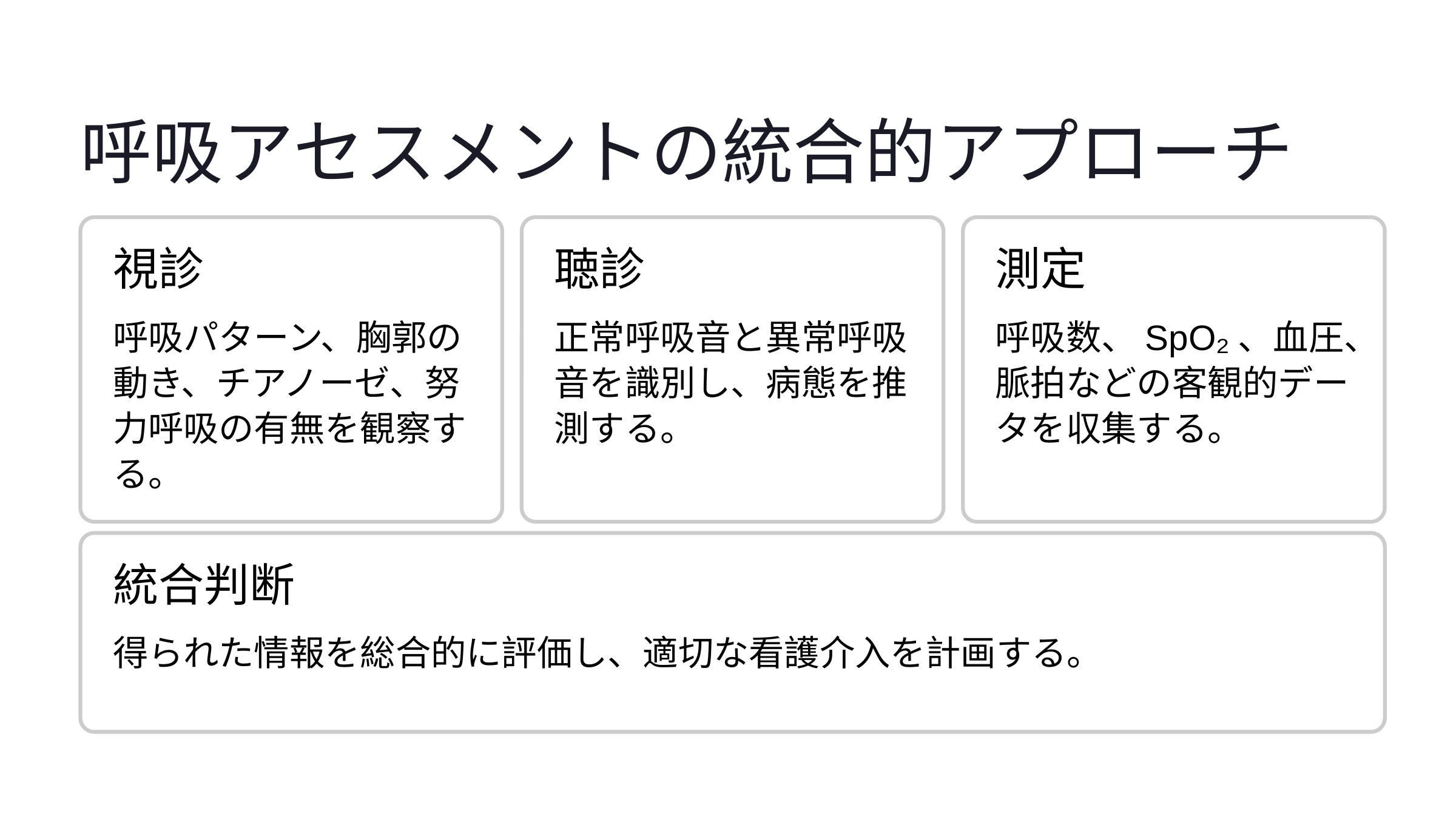

呼吸アセスメントの統合的アプローチ

視診
聴診
測定
呼吸パターン、胸郭の動き、チアノーゼ、努力呼吸の有無を観察する。
正常呼吸音と異常呼吸音を識別し、病態を推測する。
呼吸数、SpO₂、血圧、脈拍などの客観的データを収集する。

統合判断
得られた情報を総合的に評価し、適切な看護介入を計画する。